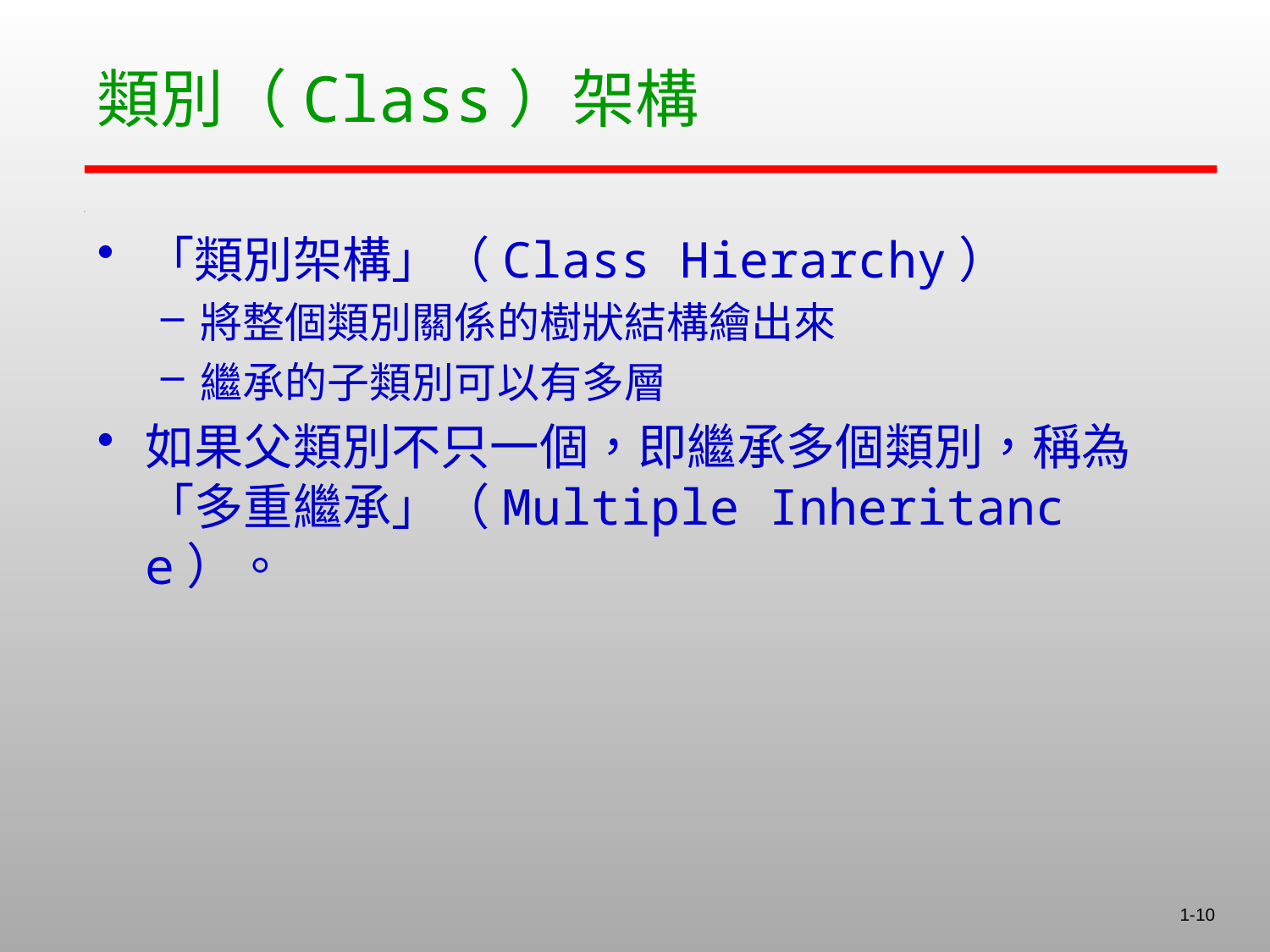

# 類別（Class）架構
「類別架構」（Class Hierarchy）
將整個類別關係的樹狀結構繪出來
繼承的子類別可以有多層
如果父類別不只一個，即繼承多個類別，稱為「多重繼承」（Multiple Inheritance）。
1-10